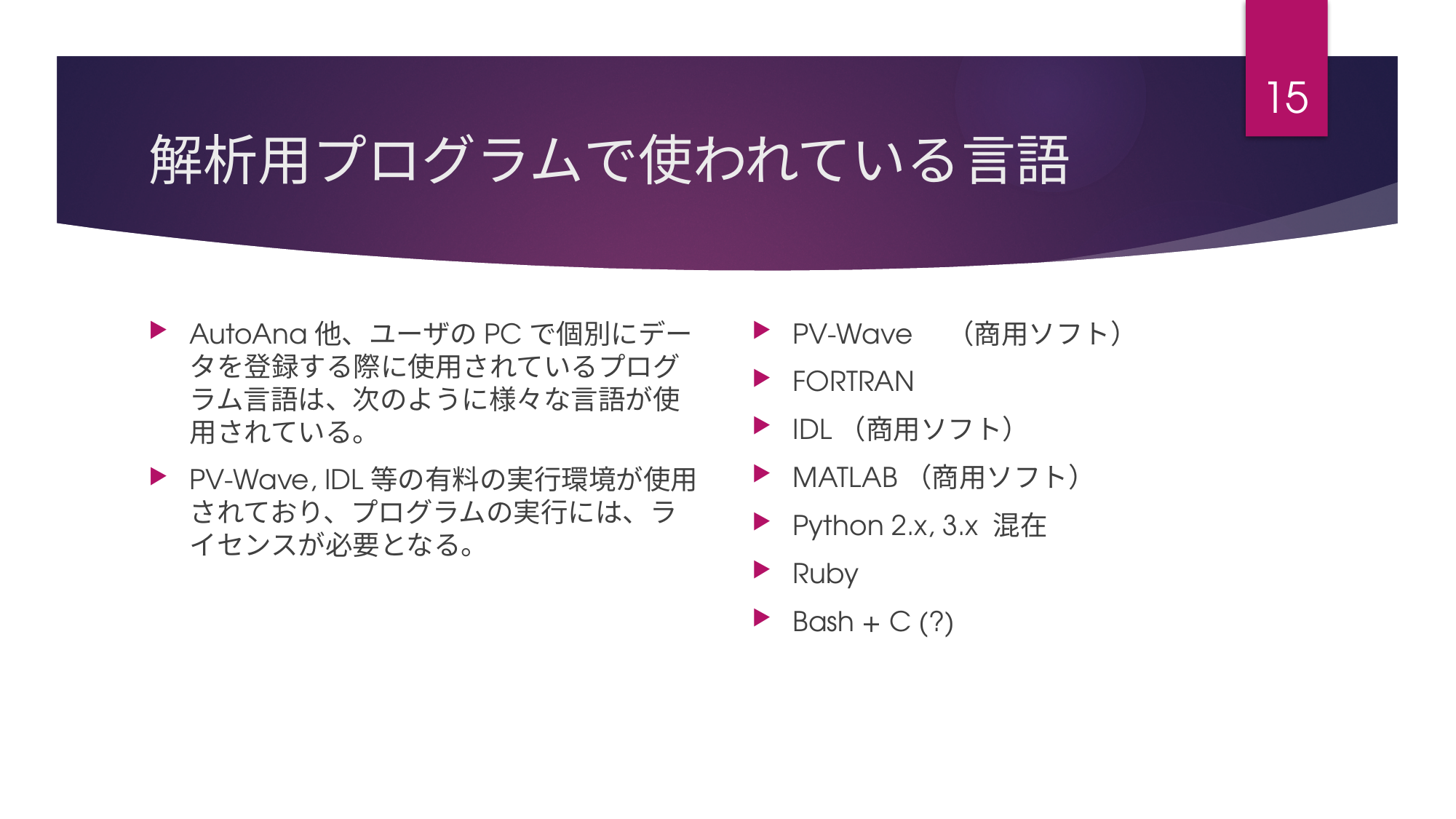

15
# 解析用プログラムで使われている言語
AutoAna他、ユーザのPCで個別にデータを登録する際に使用されているプログラム言語は、次のように様々な言語が使用されている。
PV-Wave, IDL等の有料の実行環境が使用されており、プログラムの実行には、ライセンスが必要となる。
PV-Wave　（商用ソフト）
FORTRAN
IDL（商用ソフト）
MATLAB（商用ソフト）
Python 2.x, 3.x 混在
Ruby
Bash + C (?)